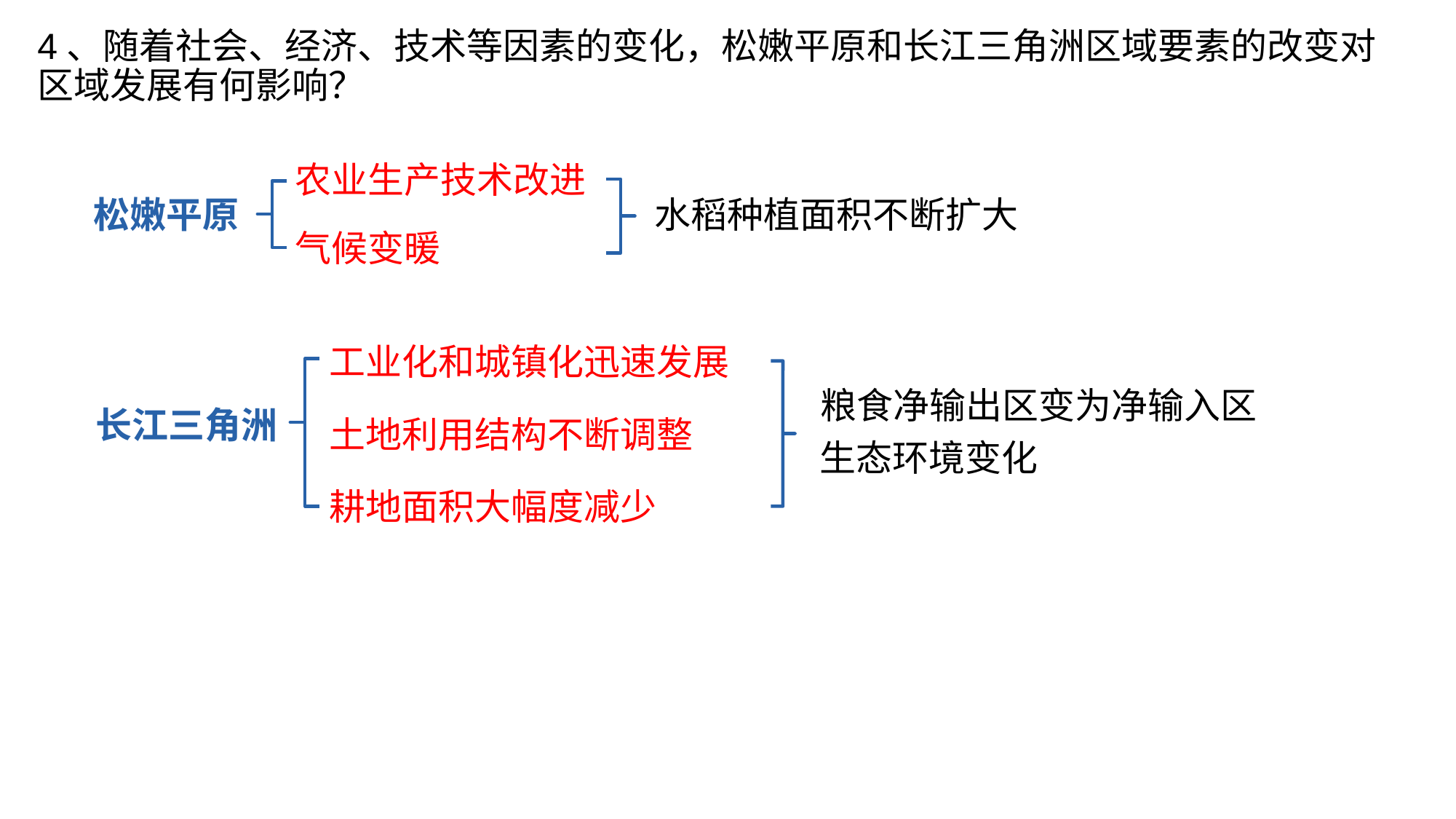

4、随着社会、经济、技术等因素的变化，松嫩平原和长江三角洲区域要素的改变对区域发展有何影响？
农业生产技术改进

水稻种植面积不断扩大
松嫩平原
气候变暖
工业化和城镇化迅速发展

粮食净输出区变为净输入区
长江三角洲
土地利用结构不断调整
生态环境变化
耕地面积大幅度减少